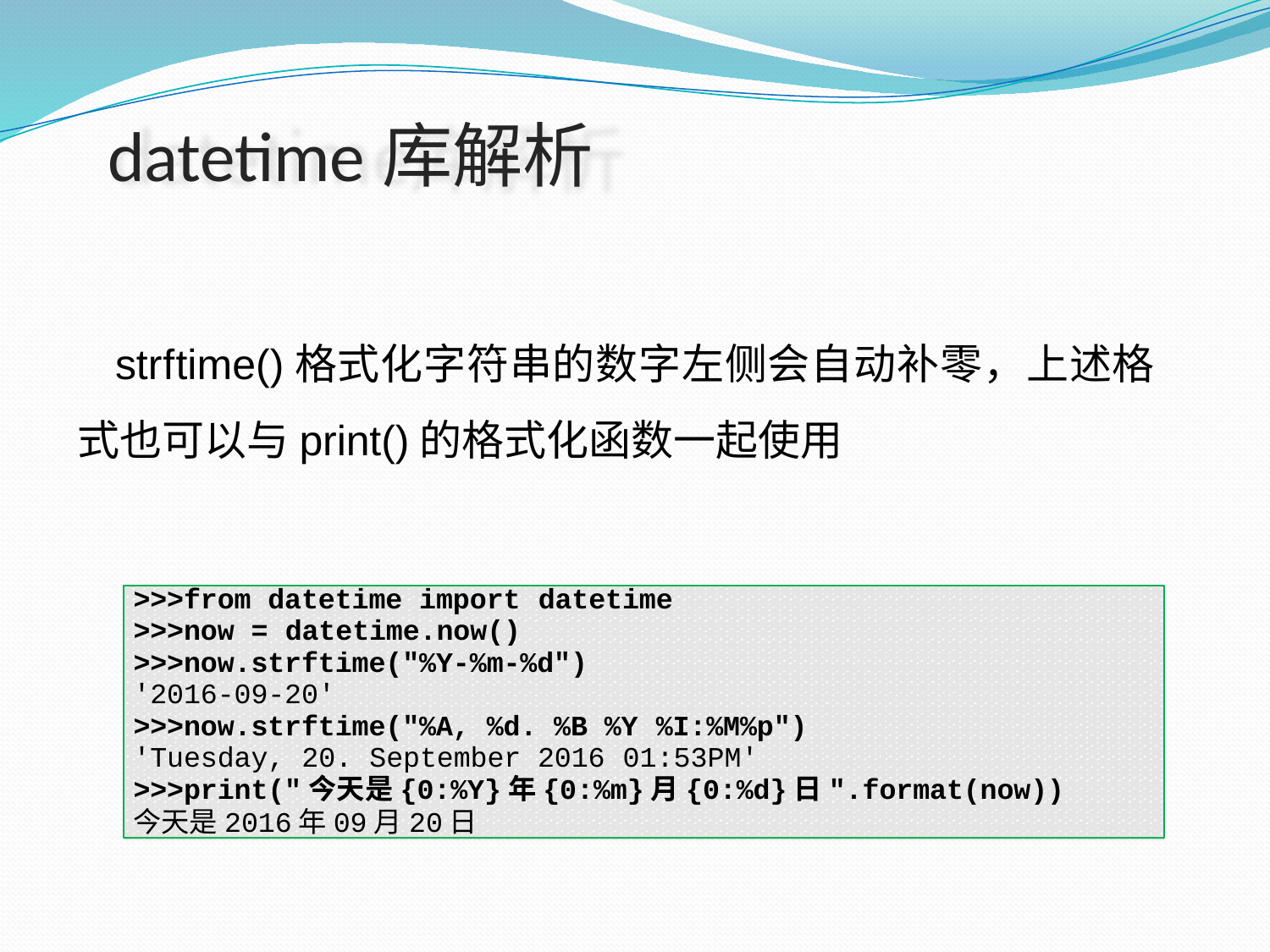

# datetime库解析
strftime()格式化字符串的数字左侧会自动补零，上述格 式也可以与print()的格式化函数一起使用

>>>from datetime import datetime
>>>now = datetime.now()
>>>now.strftime("%Y-%m-%d")
'2016-09-20'
>>>now.strftime("%A, %d. %B %Y %I:%M%p")
'Tuesday, 20. September 2016 01:53PM'
>>>print("今天是{0:%Y}年{0:%m}月{0:%d}日".format(now))
今天是2016年09月20日